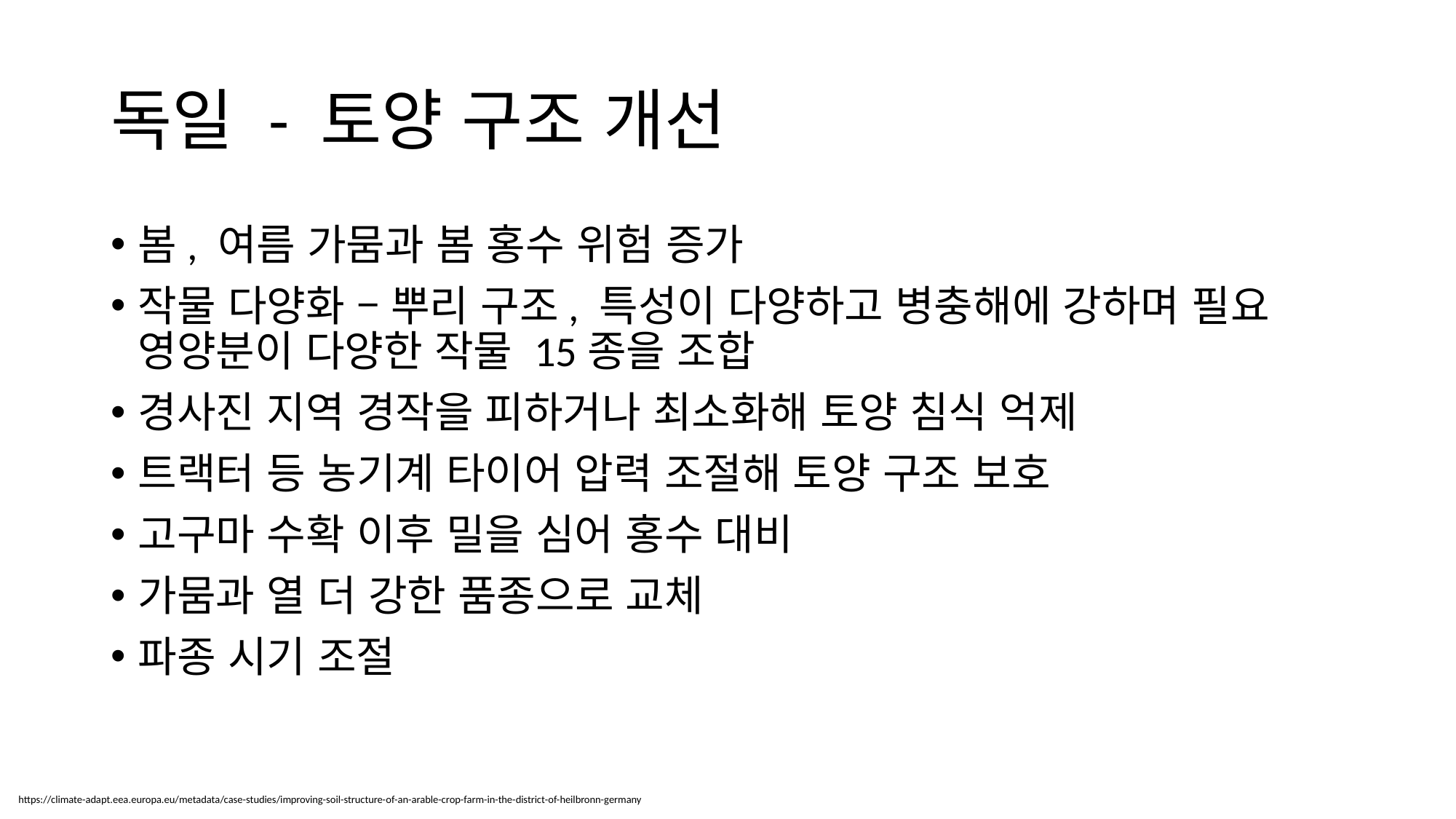

# 독일 - 토양 구조 개선
봄, 여름 가뭄과 봄 홍수 위험 증가
작물 다양화 – 뿌리 구조, 특성이 다양하고 병충해에 강하며 필요 영양분이 다양한 작물 15종을 조합
경사진 지역 경작을 피하거나 최소화해 토양 침식 억제
트랙터 등 농기계 타이어 압력 조절해 토양 구조 보호
고구마 수확 이후 밀을 심어 홍수 대비
가뭄과 열 더 강한 품종으로 교체
파종 시기 조절
https://climate-adapt.eea.europa.eu/metadata/case-studies/improving-soil-structure-of-an-arable-crop-farm-in-the-district-of-heilbronn-germany